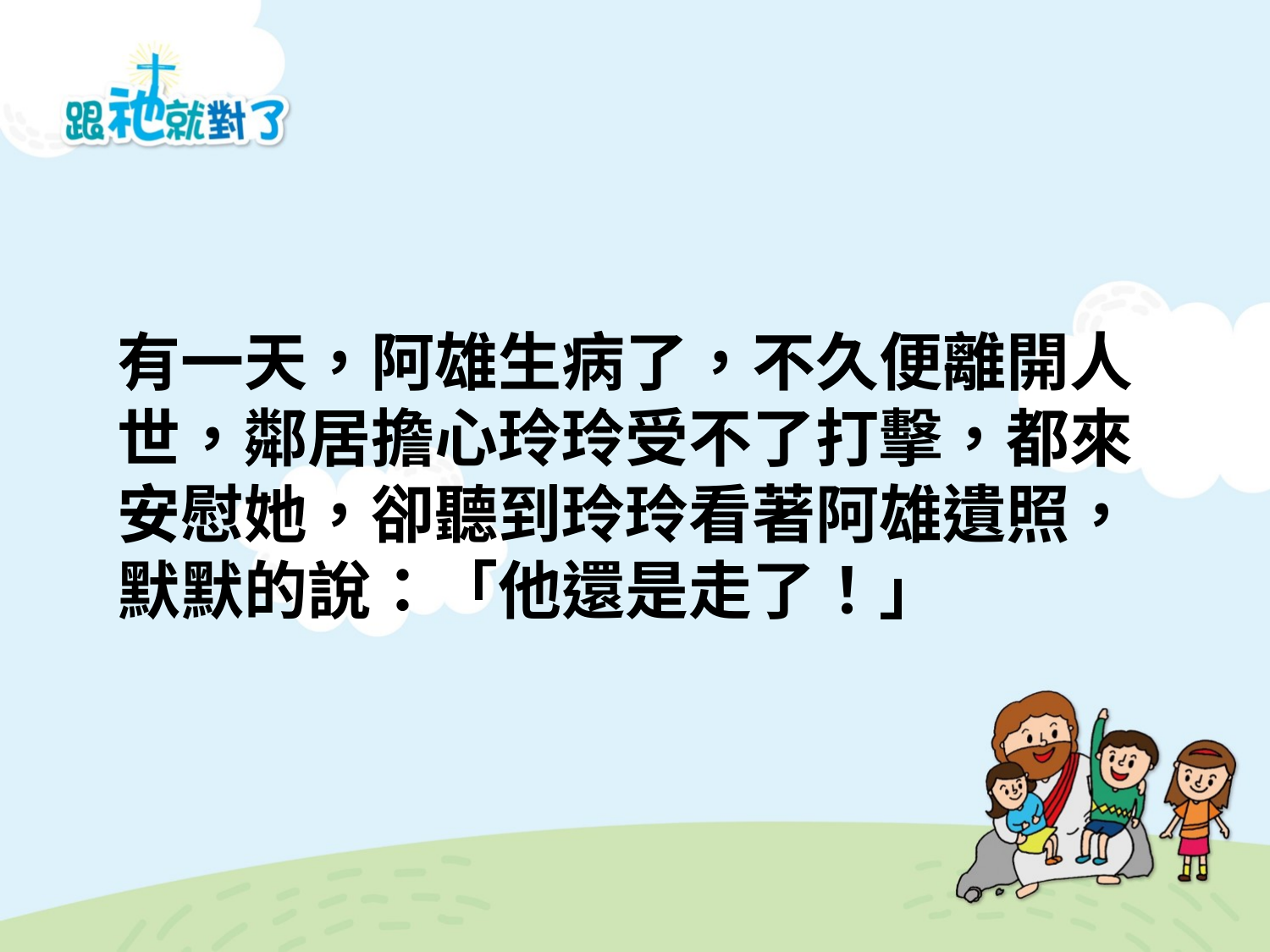

有一天，阿雄生病了，不久便離開人世，鄰居擔心玲玲受不了打擊，都來安慰她，卻聽到玲玲看著阿雄遺照，默默的說：「他還是走了！」